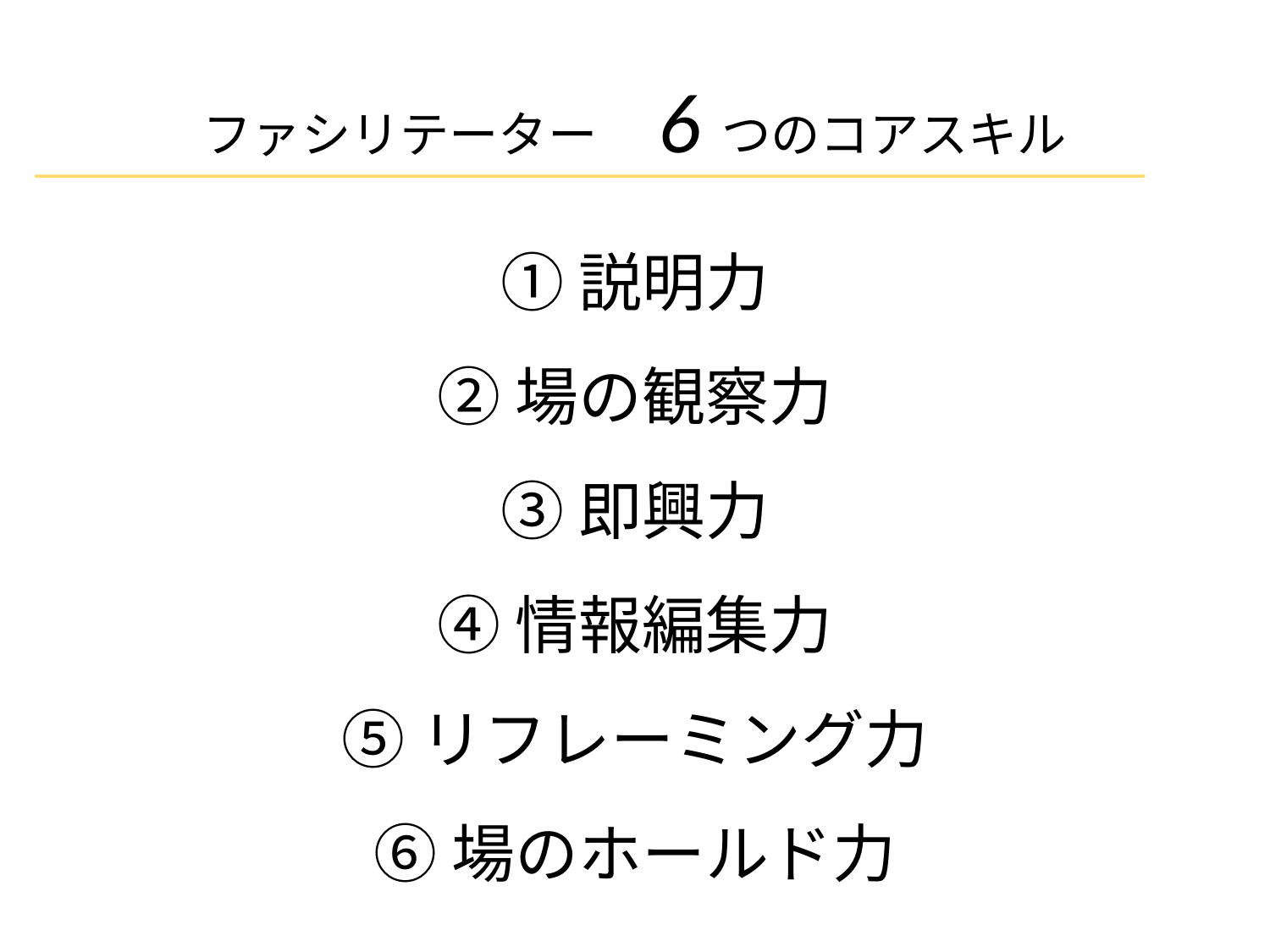

ファシリテーター　6つのコアスキル
①説明力
②場の観察力
③即興力
④情報編集力
⑤リフレーミング力
⑥場のホールド力